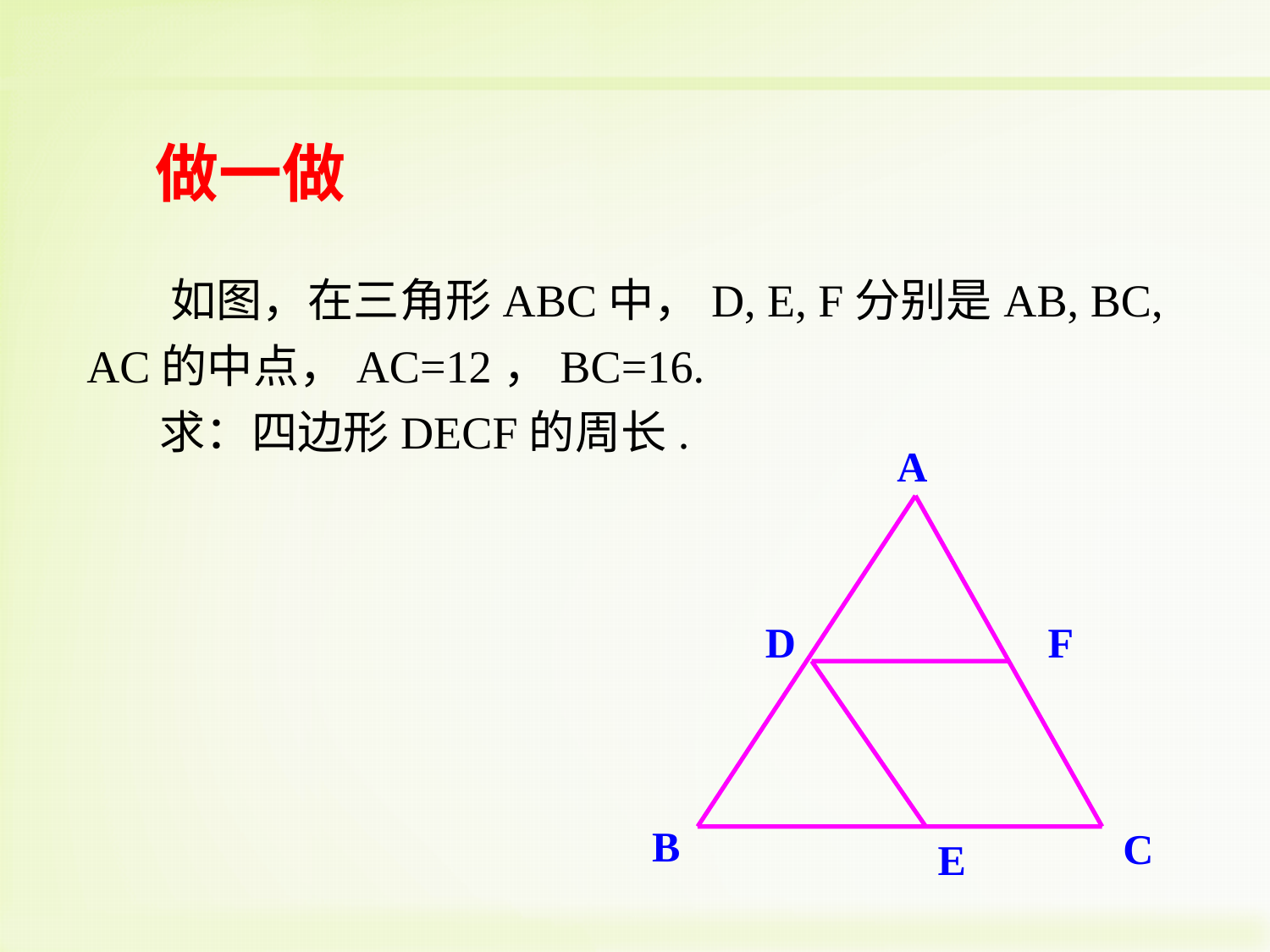

做一做
       如图，在三角形ABC中，D, E, F分别是AB, BC, AC的中点，AC=12，BC=16.
      求：四边形DECF的周长.
A

D

B
C

E
F